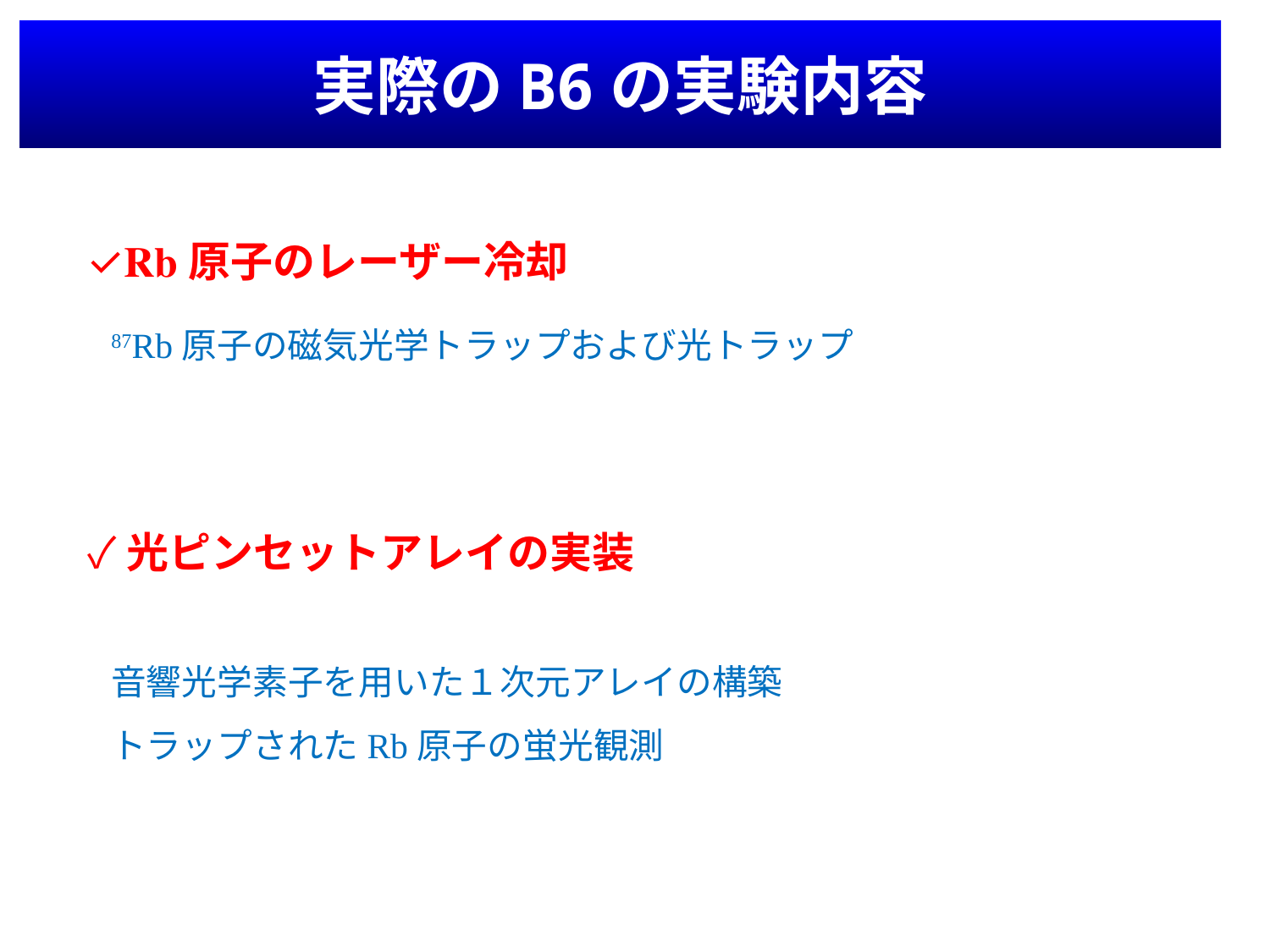

実際のB6の実験内容
✓Rb原子のレーザー冷却
87Rb原子の磁気光学トラップおよび光トラップ
✓光ピンセットアレイの実装
音響光学素子を用いた１次元アレイの構築
トラップされたRb原子の蛍光観測